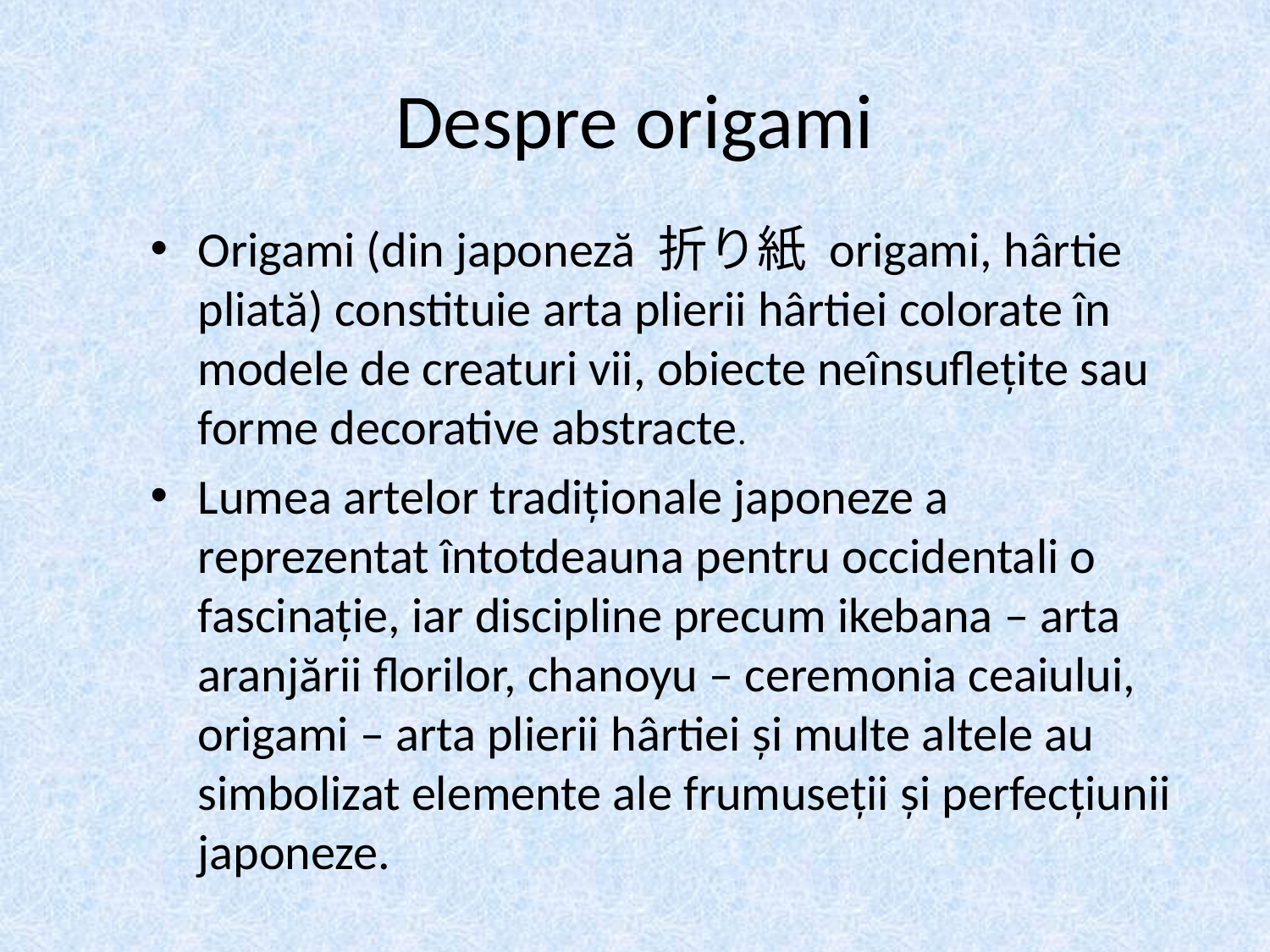

# Despre origami
Origami (din japoneză 折り紙 origami, hârtie pliată) constituie arta plierii hârtiei colorate în modele de creaturi vii, obiecte neînsuflețite sau forme decorative abstracte.
Lumea artelor tradiționale japoneze a reprezentat întotdeauna pentru occidentali o fascinație, iar discipline precum ikebana – arta aranjării florilor, chanoyu – ceremonia ceaiului, origami – arta plierii hârtiei și multe altele au simbolizat elemente ale frumuseții și perfecțiunii japoneze.